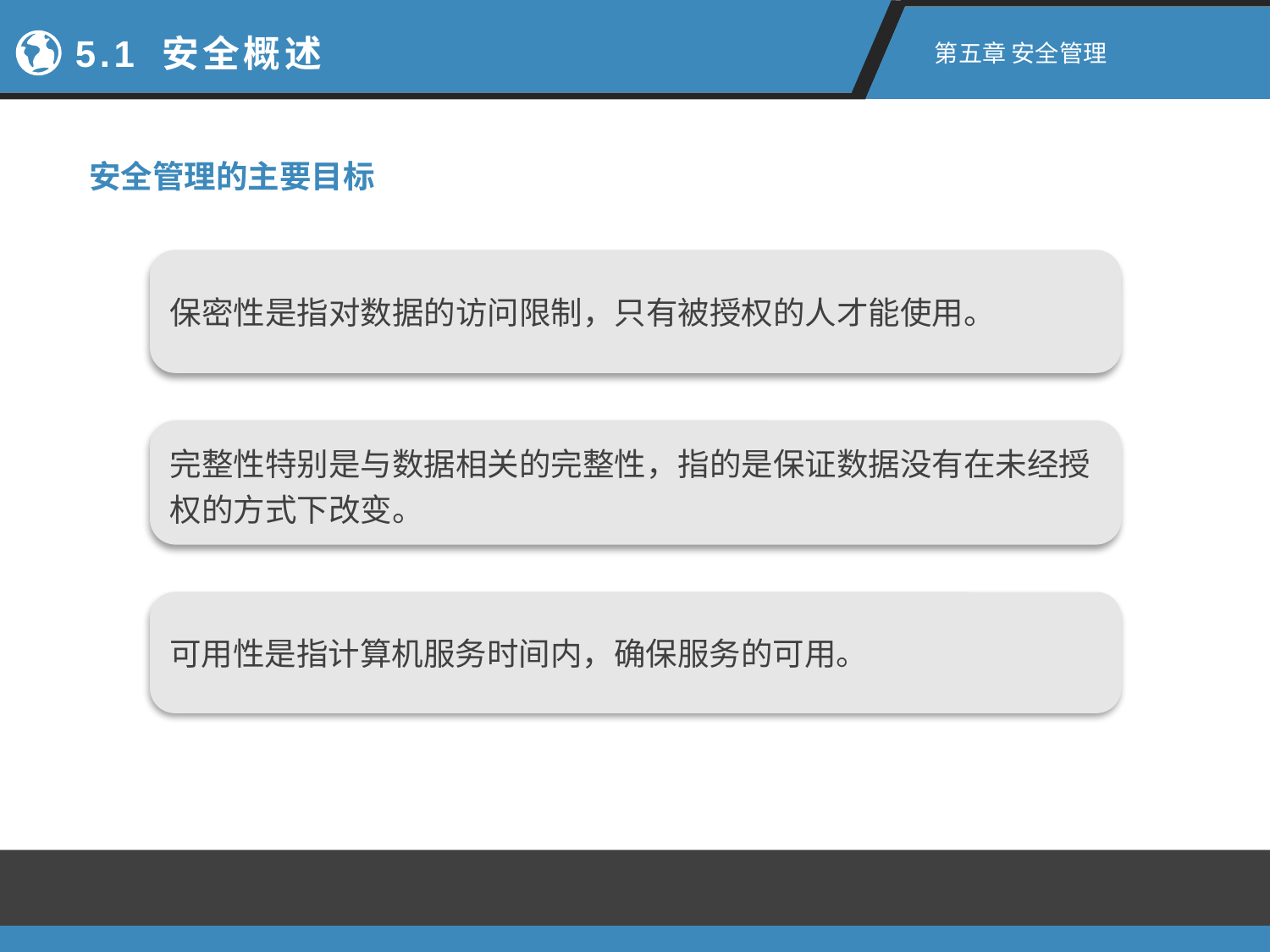

5.1 安全概述

第五章 安全管理
安全管理的主要目标
保密性是指对数据的访问限制，只有被授权的人才能使用。
完整性特别是与数据相关的完整性，指的是保证数据没有在未经授权的方式下改变。
可用性是指计算机服务时间内，确保服务的可用。